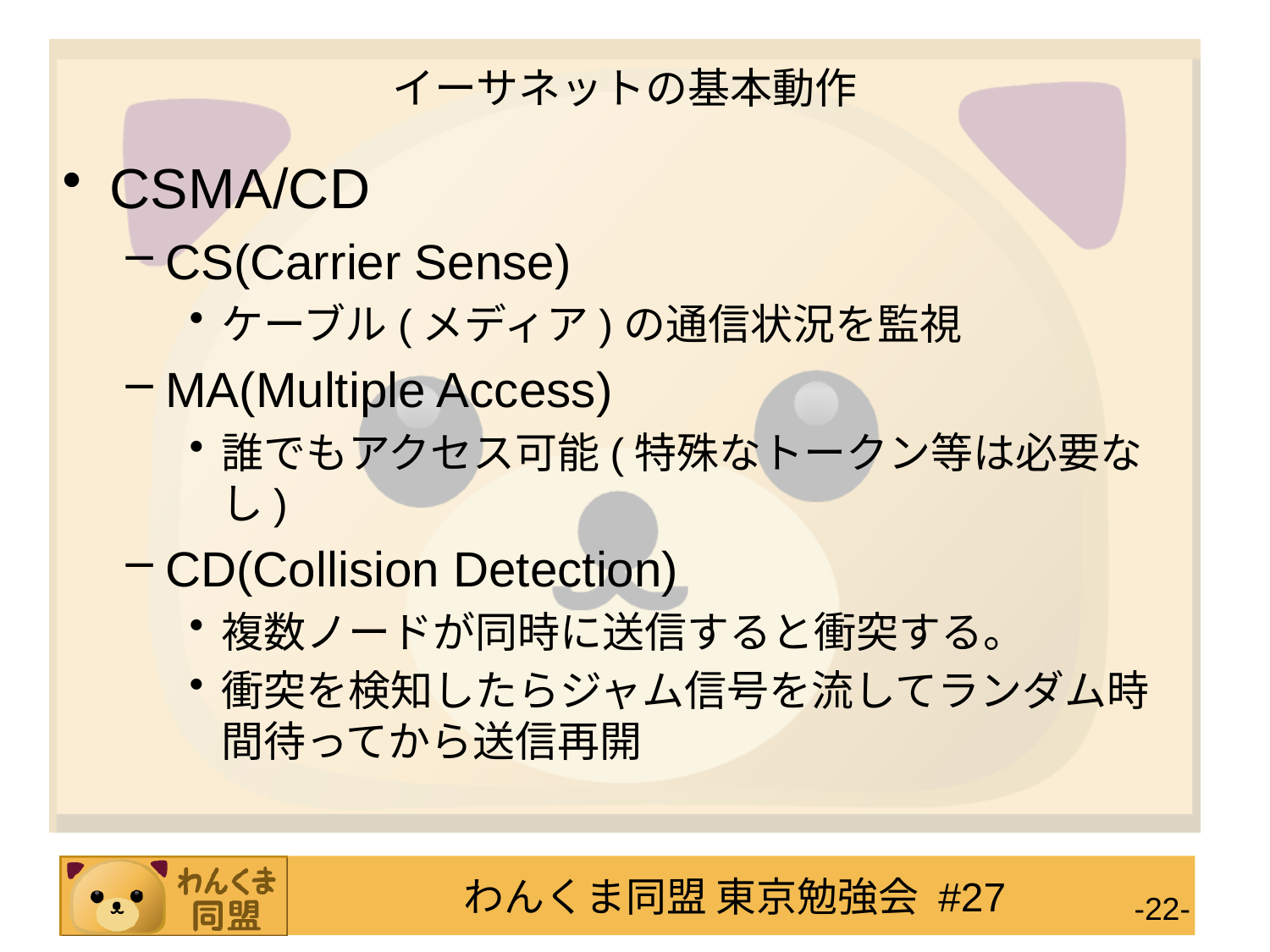

# イーサネットの基本動作
CSMA/CD
CS(Carrier Sense)
ケーブル(メディア)の通信状況を監視
MA(Multiple Access)
誰でもアクセス可能(特殊なトークン等は必要なし)
CD(Collision Detection)
複数ノードが同時に送信すると衝突する。
衝突を検知したらジャム信号を流してランダム時間待ってから送信再開